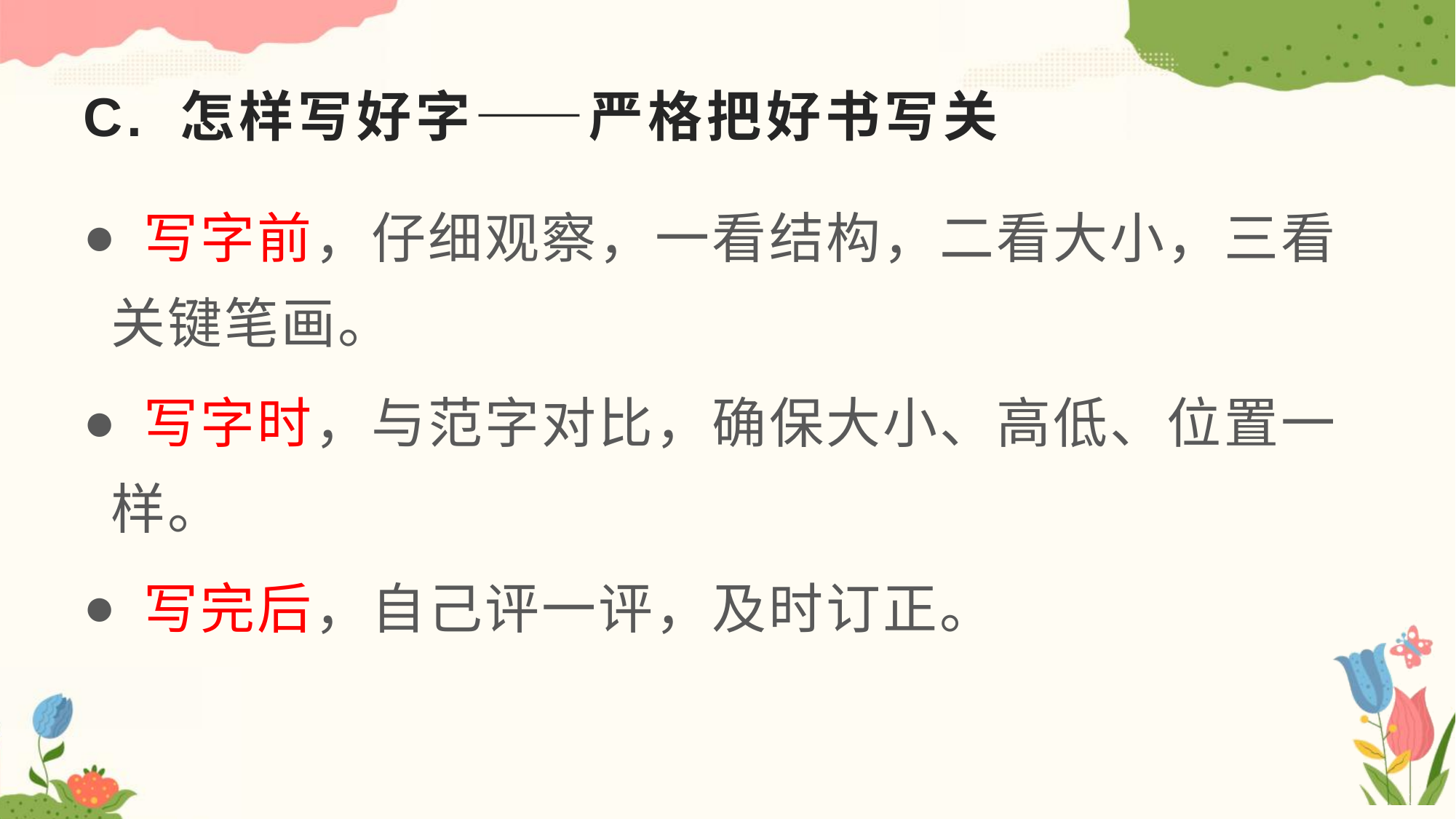

# C. 怎样写好字——严格把好书写关
 写字前，仔细观察，一看结构，二看大小，三看关键笔画。
 写字时，与范字对比，确保大小、高低、位置一样。
 写完后，自己评一评，及时订正。